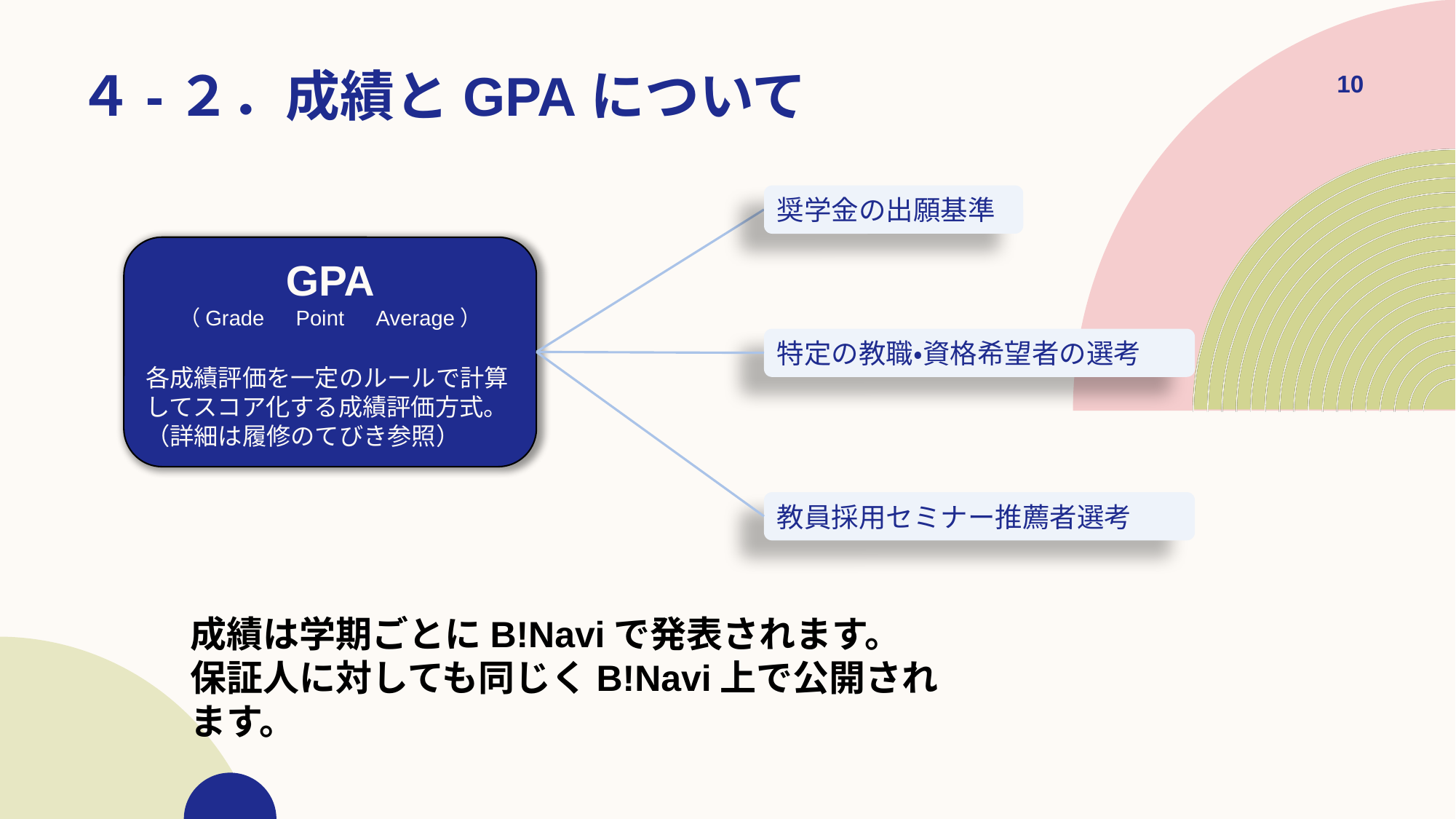

４-２．成績とGPAについて
10
奨学金の出願基準
GPA
（Grade　Point　Average）

各成績評価を一定のルールで計算してスコア化する成績評価方式。（詳細は履修のてびき参照）
特定の教職・資格希望者の選考
教員採用セミナー推薦者選考
成績は学期ごとにB!Naviで発表されます。
保証人に対しても同じくB!Navi上で公開されます。